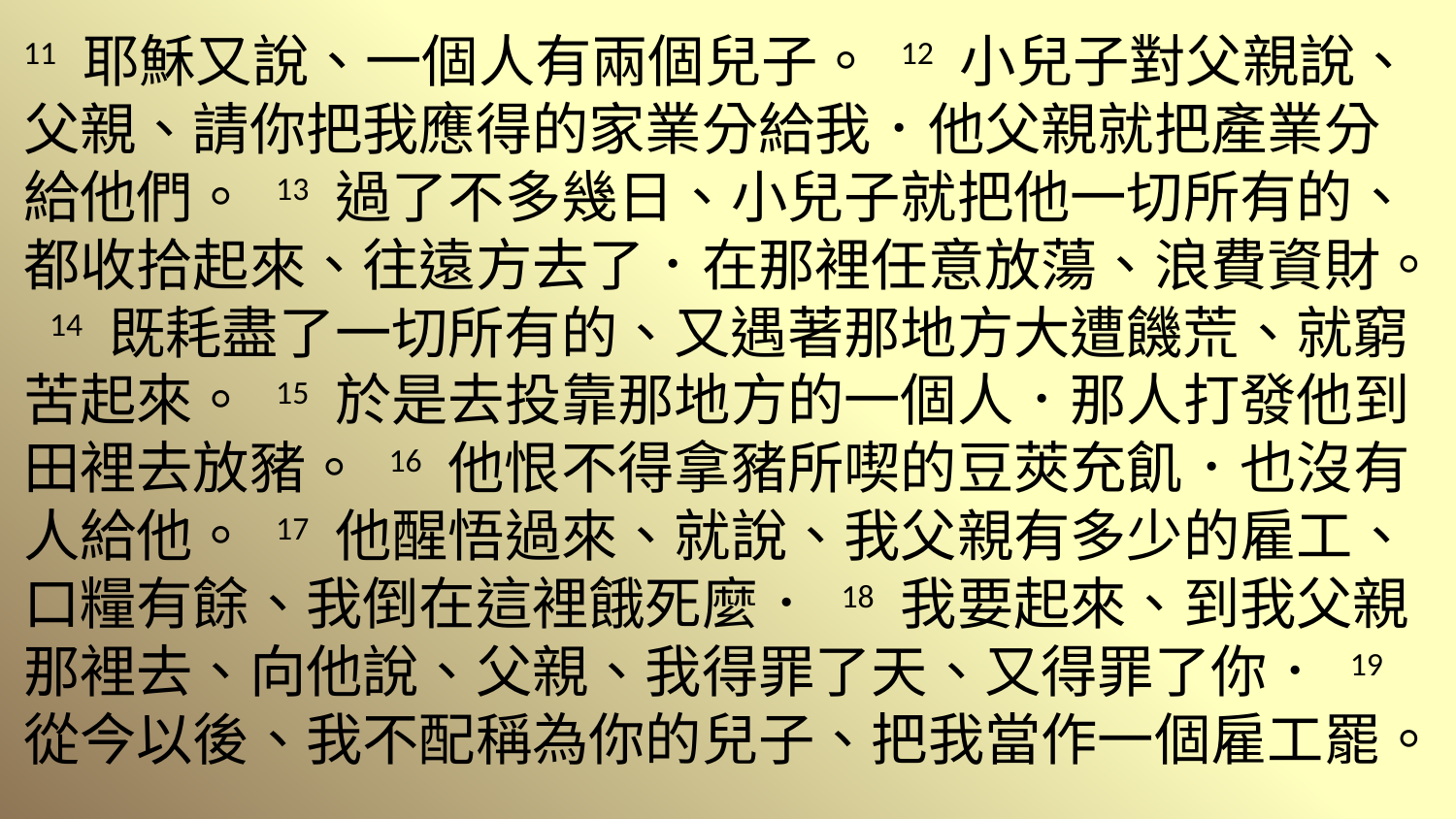

11 耶穌又說、一個人有兩個兒子。 12 小兒子對父親說、父親、請你把我應得的家業分給我．他父親就把產業分給他們。 13 過了不多幾日、小兒子就把他一切所有的、都收拾起來、往遠方去了．在那裡任意放蕩、浪費資財。 14 既耗盡了一切所有的、又遇著那地方大遭饑荒、就窮苦起來。 15 於是去投靠那地方的一個人．那人打發他到田裡去放豬。 16 他恨不得拿豬所喫的豆莢充飢．也沒有人給他。 17 他醒悟過來、就說、我父親有多少的雇工、口糧有餘、我倒在這裡餓死麼． 18 我要起來、到我父親那裡去、向他說、父親、我得罪了天、又得罪了你． 19 從今以後、我不配稱為你的兒子、把我當作一個雇工罷。